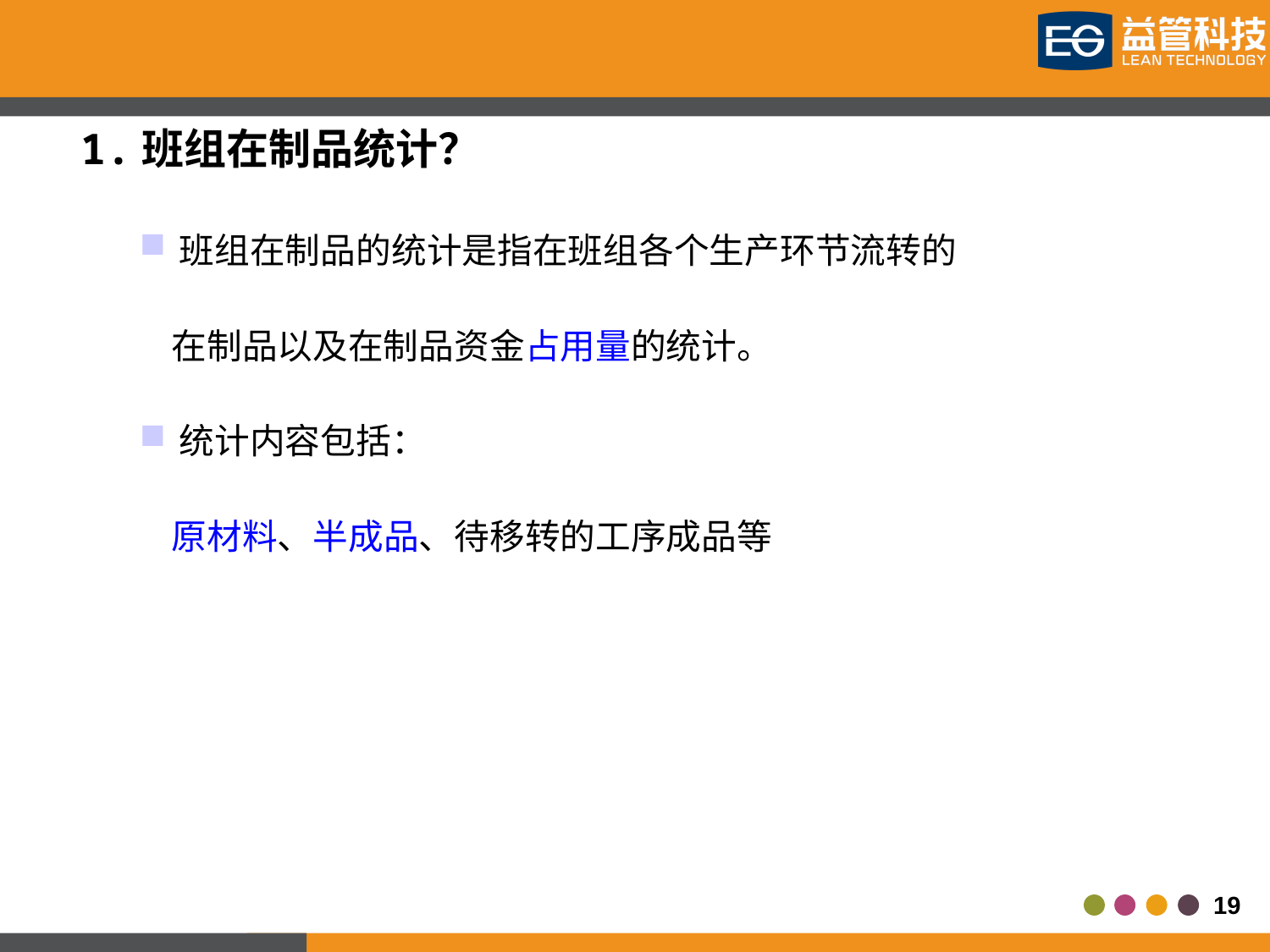

1.班组在制品统计？
班组在制品的统计是指在班组各个生产环节流转的
   在制品以及在制品资金占用量的统计。
统计内容包括：
   原材料、半成品、待移转的工序成品等